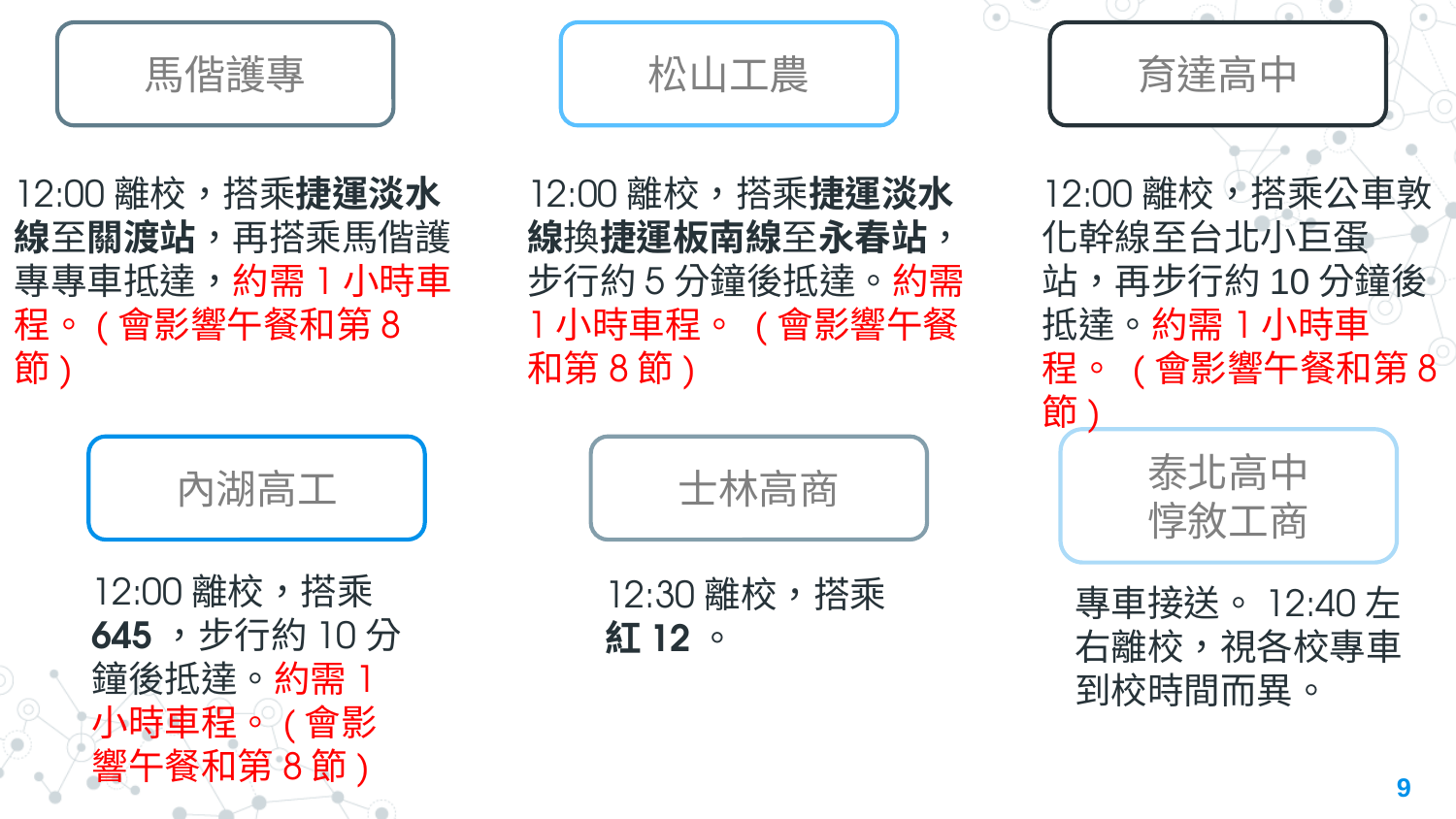

馬偕護專
松山工農
育達高中
12:00離校，搭乘捷運淡水線至關渡站，再搭乘馬偕護專專車抵達，約需1小時車程。(會影響午餐和第8節)
12:00離校，搭乘捷運淡水線換捷運板南線至永春站，步行約5分鐘後抵達。約需1小時車程。 (會影響午餐和第8節)
12:00離校，搭乘公車敦化幹線至台北小巨蛋站，再步行約10分鐘後抵達。約需1小時車程。 (會影響午餐和第8節)
泰北高中
惇敘工商
內湖高工
士林高商
12:00離校，搭乘645，步行約10分鐘後抵達。約需1小時車程。(會影響午餐和第8節)
12:30離校，搭乘紅12。
專車接送。12:40左右離校，視各校專車到校時間而異。
9